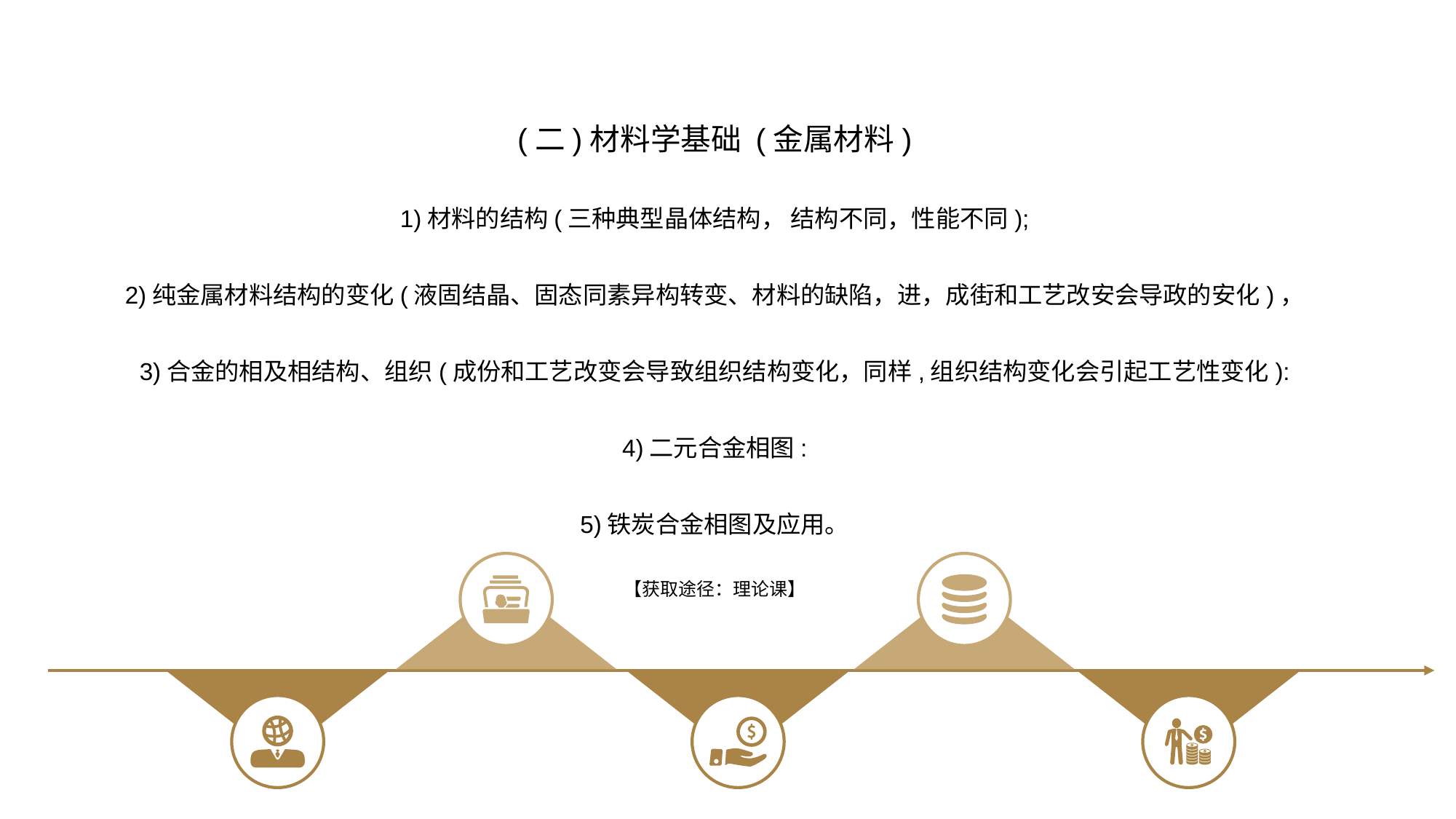

(二)材料学基础 (金属材料)
1)材料的结构(三种典型晶体结构， 结构不同，性能不同);
2)纯金属材料结构的变化(液固结晶、固态同素异构转变、材料的缺陷，进，成街和工艺改安会导政的安化)，
3)合金的相及相结构、组织(成份和工艺改变会导致组织结构变化，同样,组织结构变化会引起工艺性变化):
4)二元合金相图:
5)铁炭合金相图及应用。
【获取途径：理论课】